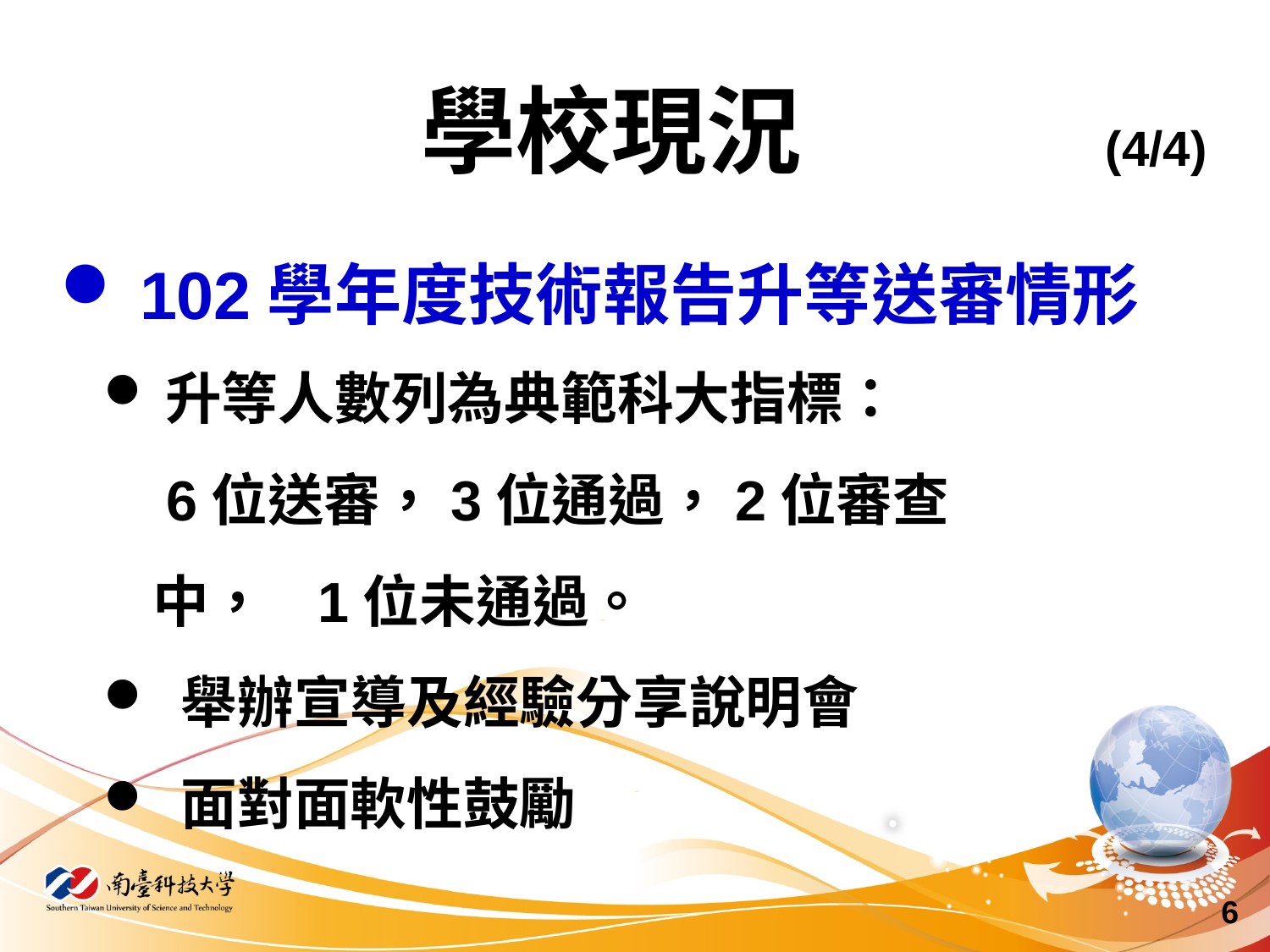

# 學校現況             (4/4)
102學年度技術報告升等送審情形
升等人數列為典範科大指標：
    6位送審，3位通過，2位審查中，   1位未通過。
 舉辦宣導及經驗分享說明會
 面對面軟性鼓勵
6